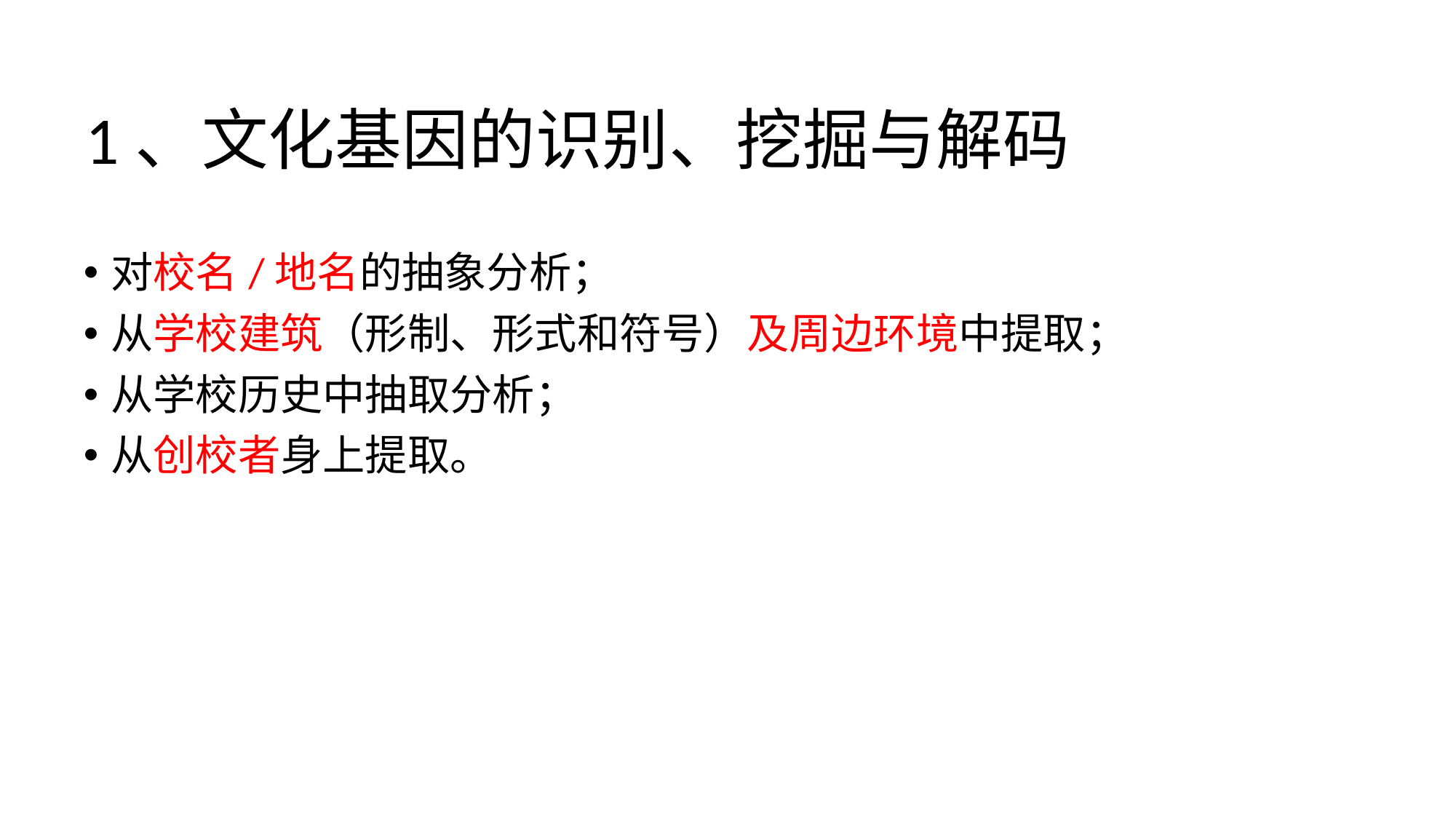

# 1、文化基因的识别、挖掘与解码
对校名/地名的抽象分析；
从学校建筑（形制、形式和符号）及周边环境中提取；
从学校历史中抽取分析；
从创校者身上提取。